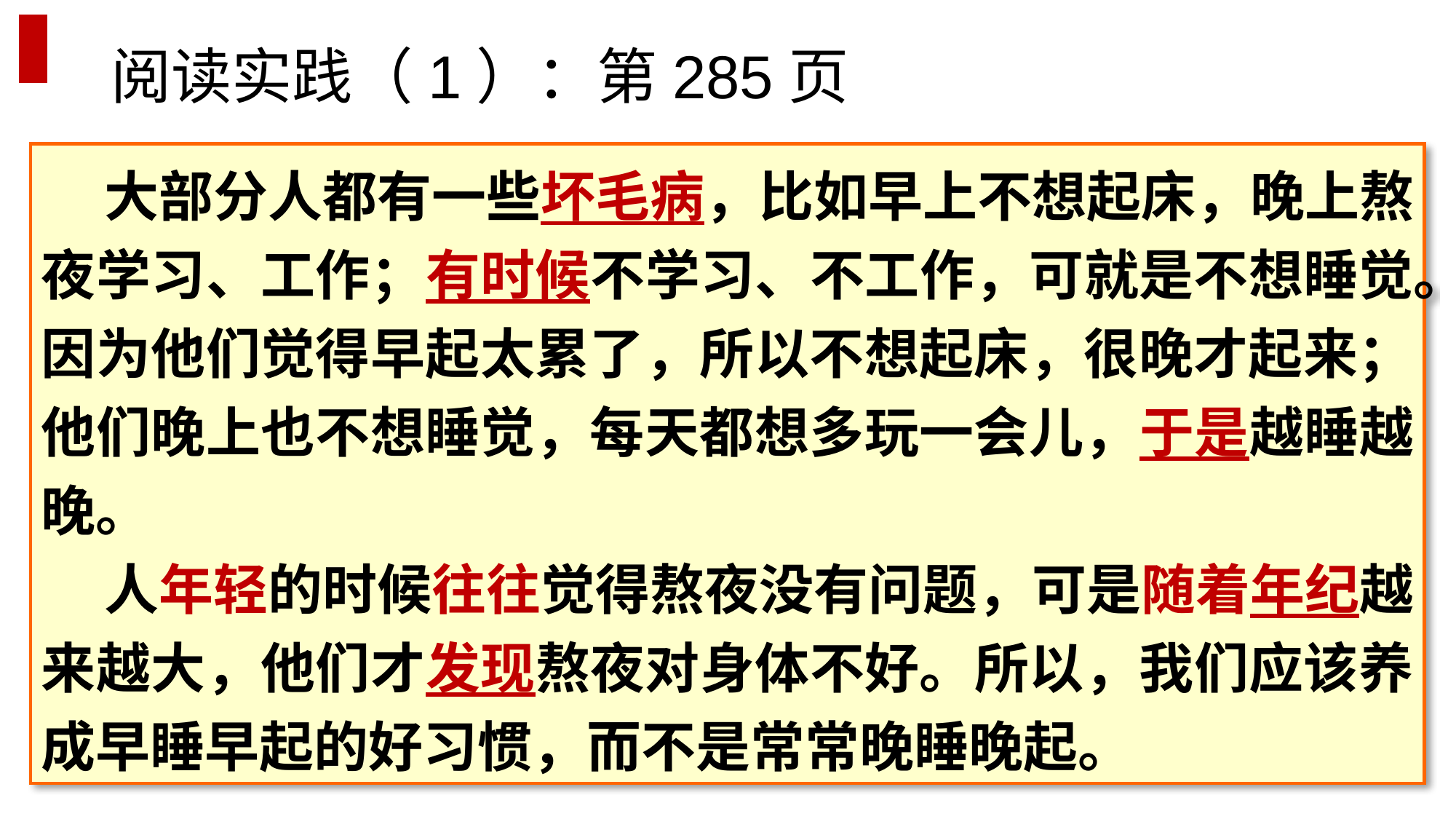

阅读实践（1）：第285页

    大部分人都有一些坏毛病，比如早上不想起床，晚上熬夜学习、工作；有时候不学习、不工作，可就是不想睡觉。因为他们觉得早起太累了，所以不想起床，很晚才起来；他们晚上也不想睡觉，每天都想多玩一会儿，于是越睡越晚。
    人年轻的时候往往觉得熬夜没有问题，可是随着年纪越来越大，他们才发现熬夜对身体不好。所以，我们应该养成早睡早起的好习惯，而不是常常晚睡晚起。